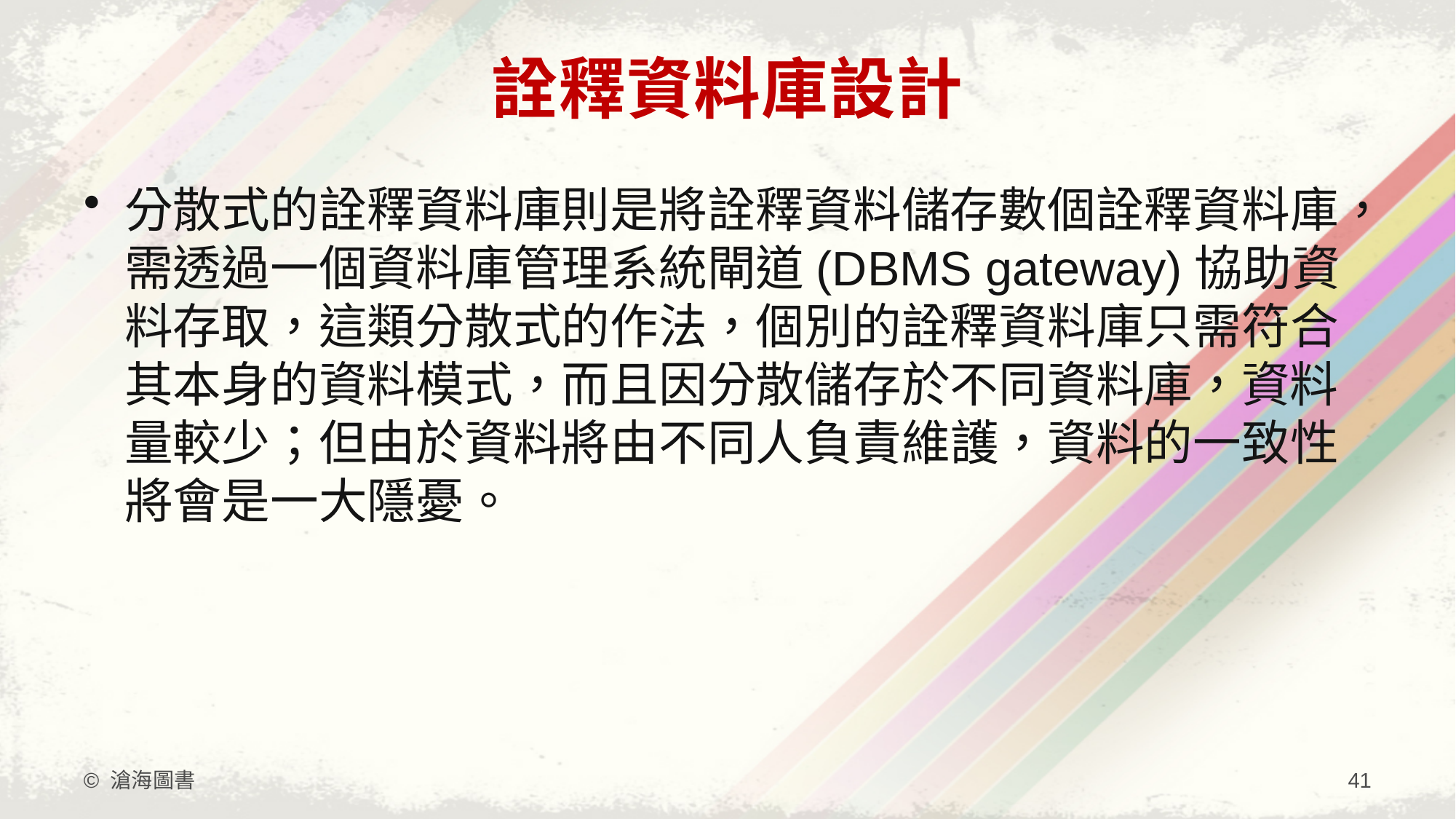

# 詮釋資料庫設計
分散式的詮釋資料庫則是將詮釋資料儲存數個詮釋資料庫，需透過一個資料庫管理系統閘道(DBMS gateway)協助資料存取，這類分散式的作法，個別的詮釋資料庫只需符合其本身的資料模式，而且因分散儲存於不同資料庫，資料量較少；但由於資料將由不同人負責維護，資料的一致性將會是一大隱憂。
© 滄海圖書

41